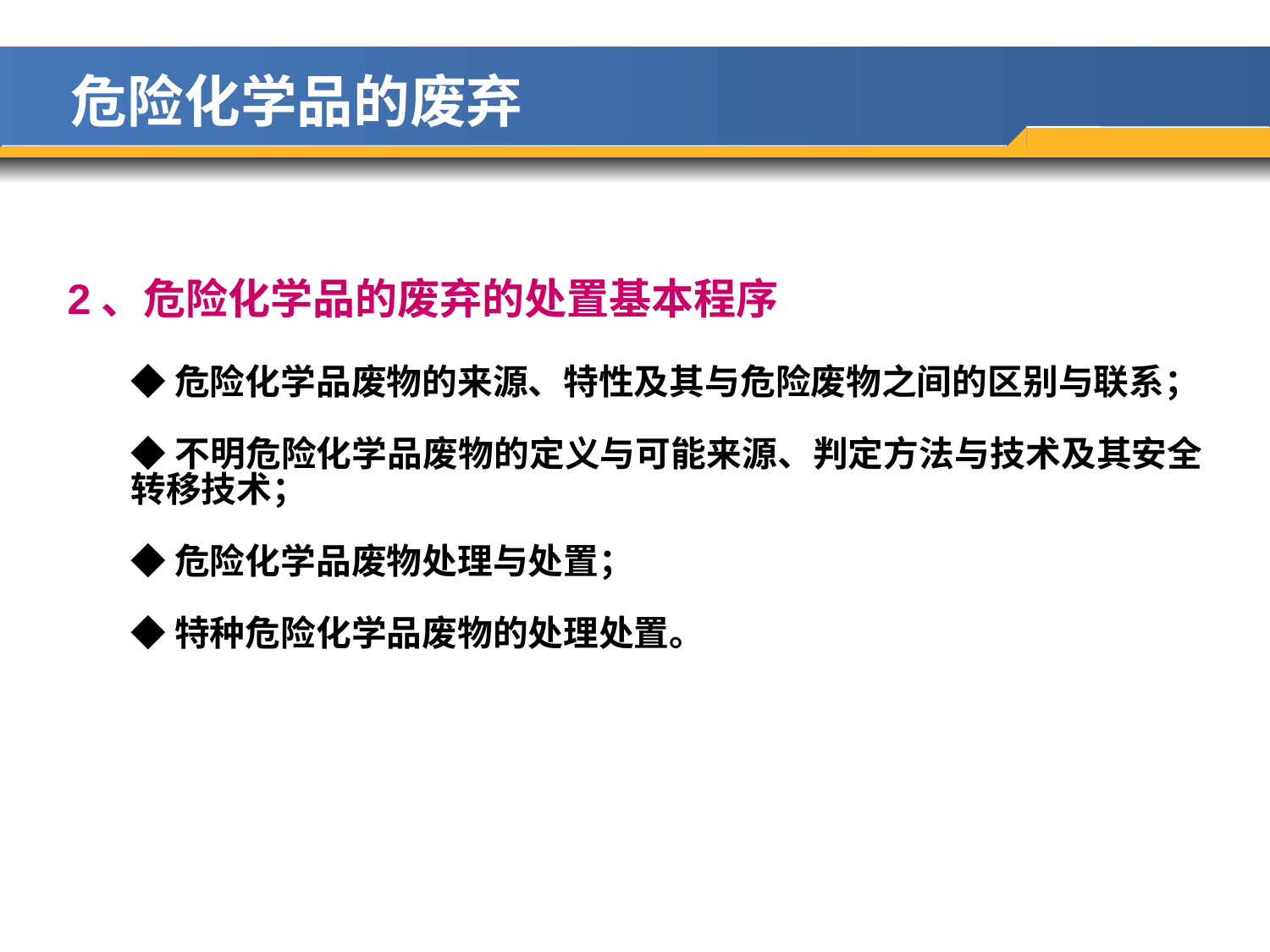

危险化学品的废弃

2、危险化学品的废弃的处置基本程序

◆危险化学品废物的来源、特性及其与危险废物之间的区别与联系；

◆不明危险化学品废物的定义与可能来源、判定方法与技术及其安全转移技术；

◆危险化学品废物处理与处置；

◆特种危险化学品废物的处理处置。